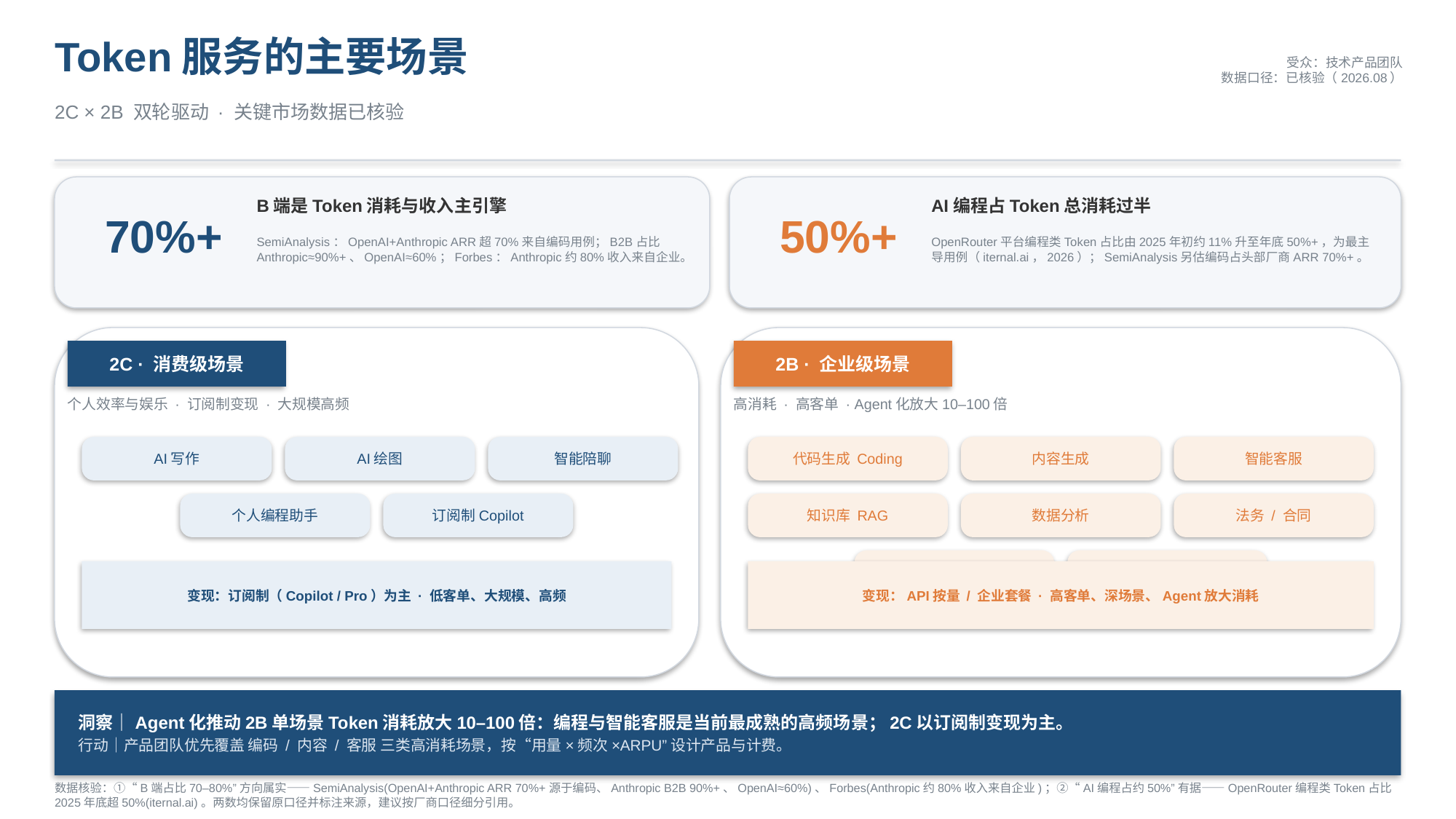

Token服务的主要场景
受众：技术产品团队
数据口径：已核验（2026.08）
2C × 2B 双轮驱动 · 关键市场数据已核验

B端是Token消耗与收入主引擎
AI编程占Token总消耗过半
70%+
50%+
SemiAnalysis：OpenAI+Anthropic ARR超70%来自编码用例；B2B占比 Anthropic≈90%+、OpenAI≈60%；Forbes：Anthropic约80%收入来自企业。
OpenRouter平台编程类Token占比由2025年初约11%升至年底50%+，为最主导用例（iternal.ai，2026）；SemiAnalysis另估编码占头部厂商ARR 70%+。

2C · 消费级场景

2B · 企业级场景
个人效率与娱乐 · 订阅制变现 · 大规模高频
高消耗 · 高客单 · Agent化放大10–100倍
AI写作
AI绘图
智能陪聊
代码生成 Coding
内容生成
智能客服
个人编程助手
订阅制Copilot
知识库 RAG
数据分析
法务 / 合同
智能制造排产
金融风控

变现：订阅制（Copilot / Pro）为主 · 低客单、大规模、高频

变现：API按量 / 企业套餐 · 高客单、深场景、Agent放大消耗
洞察｜Agent化推动2B单场景Token消耗放大10–100倍：编程与智能客服是当前最成熟的高频场景；2C以订阅制变现为主。
行动｜产品团队优先覆盖 编码 / 内容 / 客服 三类高消耗场景，按“用量×频次×ARPU”设计产品与计费。
数据核验：①“B端占比70–80%”方向属实——SemiAnalysis(OpenAI+Anthropic ARR 70%+源于编码、Anthropic B2B 90%+、OpenAI≈60%)、Forbes(Anthropic约80%收入来自企业)；②“AI编程占约50%”有据——OpenRouter编程类Token占比2025年底超50%(iternal.ai)。两数均保留原口径并标注来源，建议按厂商口径细分引用。